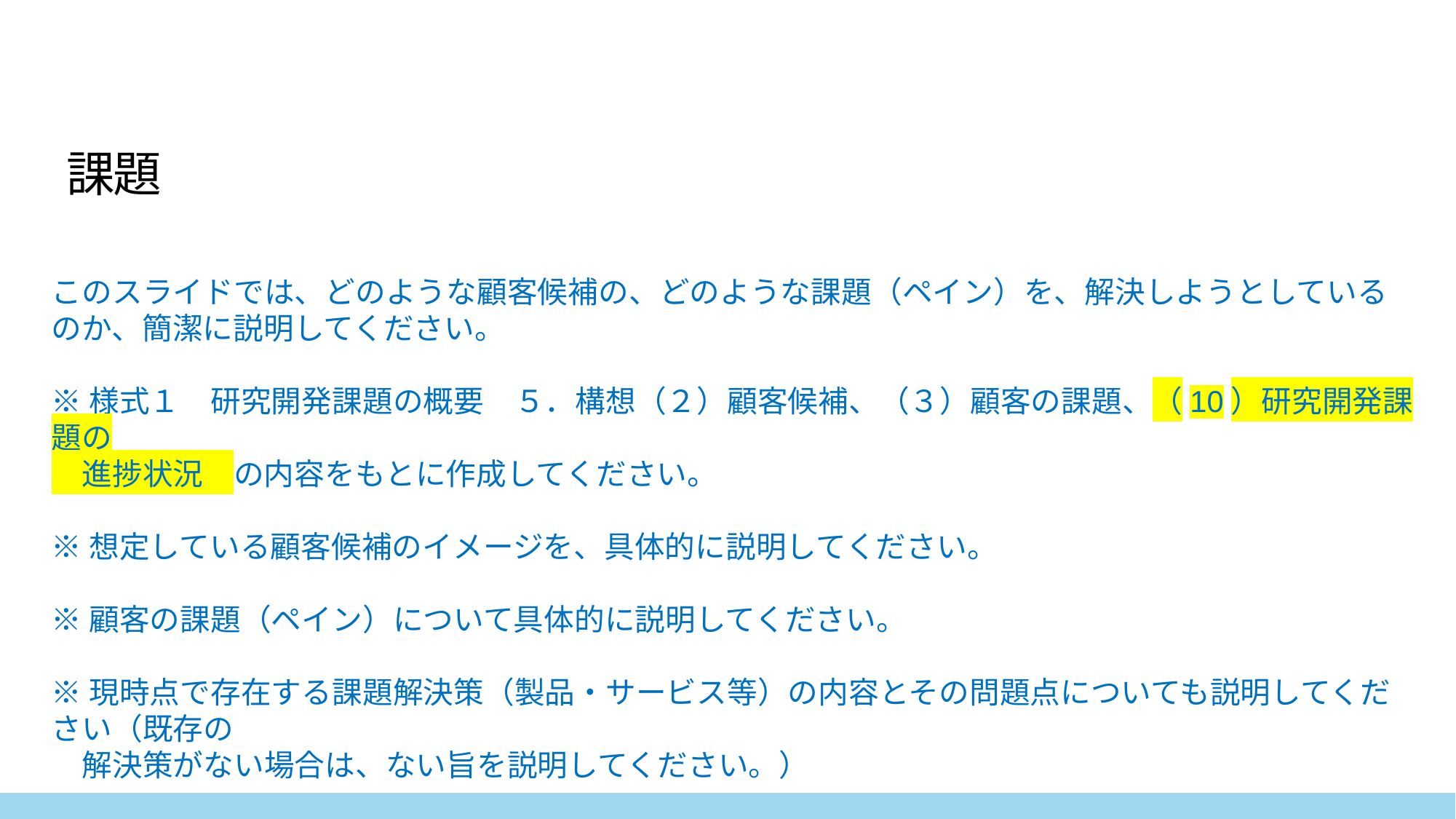

課題
このスライドでは、どのような顧客候補の、どのような課題（ペイン）を、解決しようとしているのか、簡潔に説明してください。

※様式１　研究開発課題の概要　５．構想（２）顧客候補、（３）顧客の課題、（10）研究開発課題の
　進捗状況　の内容をもとに作成してください。

※想定している顧客候補のイメージを、具体的に説明してください。

※顧客の課題（ペイン）について具体的に説明してください。

※現時点で存在する課題解決策（製品・サービス等）の内容とその問題点についても説明してください（既存の
　解決策がない場合は、ない旨を説明してください。）

※顧客インタビュー等を実施していれば、そのエビデンスに基づいた検証の結果を基に説明してください。